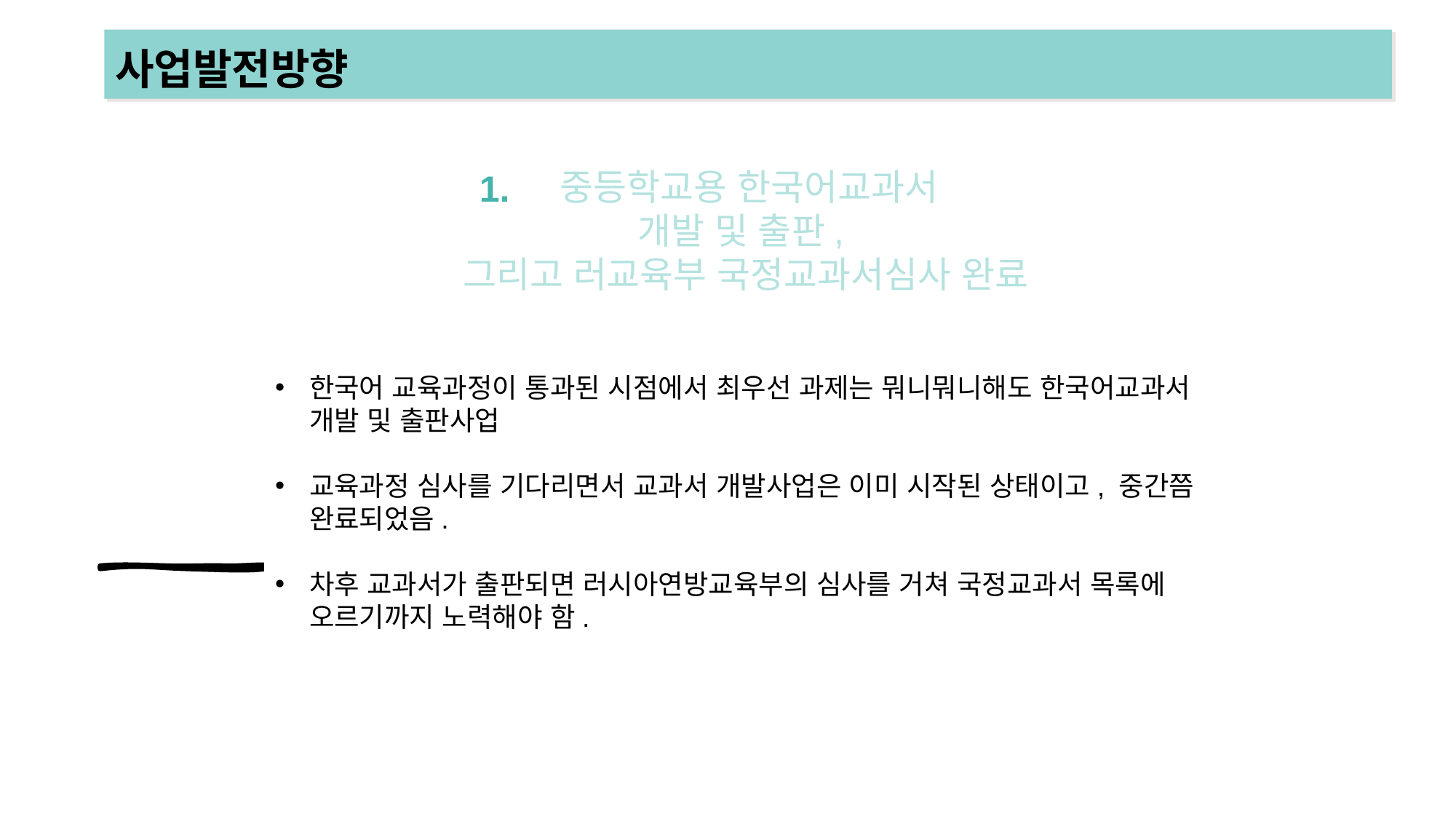

사업발전방향
 중등학교용 한국어교과서
개발 및 출판,
그리고 러교육부 국정교과서심사 완료
 1.
한국어 교육과정이 통과된 시점에서 최우선 과제는 뭐니뭐니해도 한국어교과서 개발 및 출판사업

교육과정 심사를 기다리면서 교과서 개발사업은 이미 시작된 상태이고, 중간쯤 완료되었음.

차후 교과서가 출판되면 러시아연방교육부의 심사를 거쳐 국정교과서 목록에 오르기까지 노력해야 함.